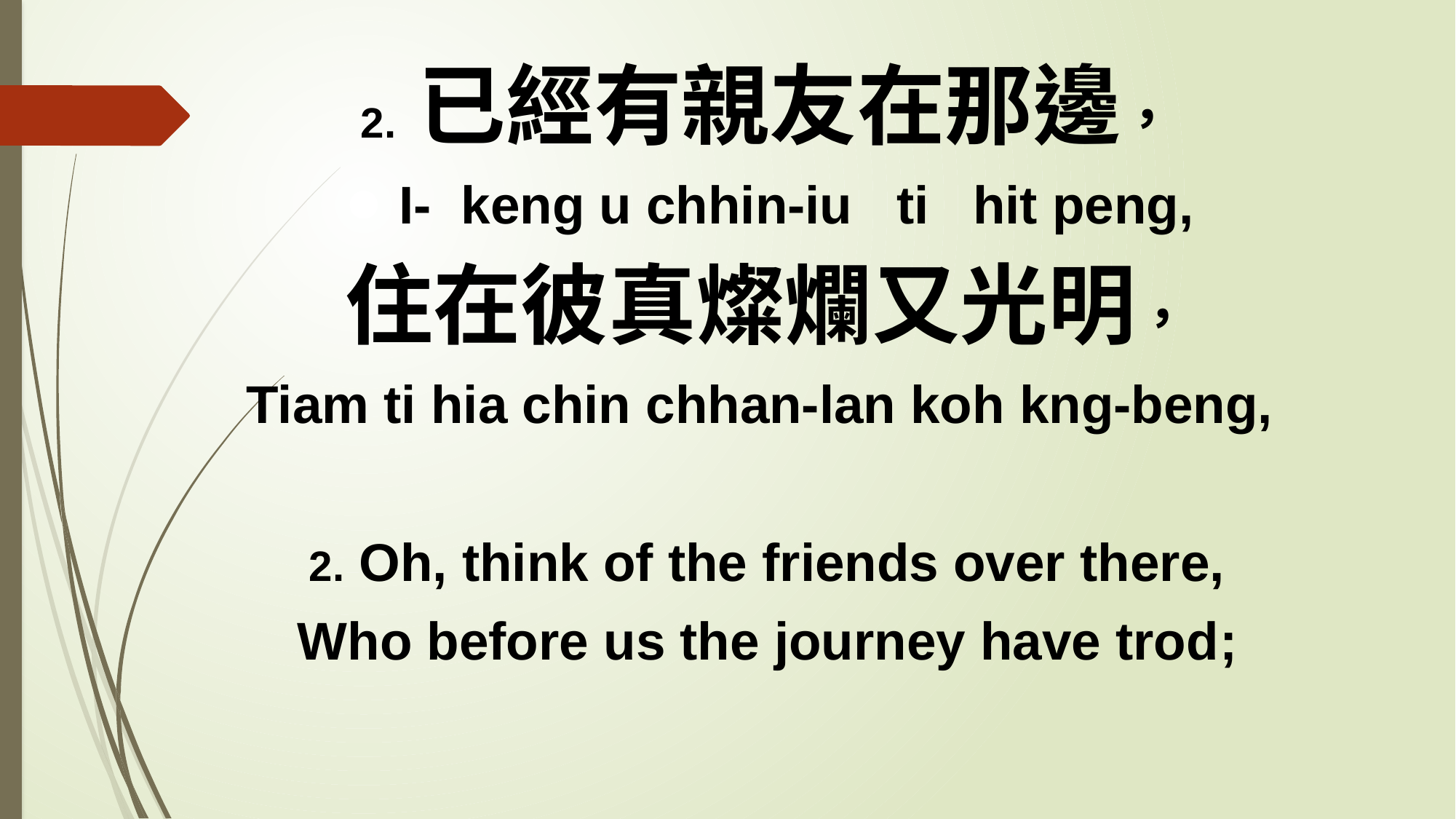

2. 已經有親友在那邊，
    I-  keng u chhin-iu   ti   hit peng,
住在彼真燦爛又光明，
Tiam ti hia chin chhan-lan koh kng-beng,

2. Oh, think of the friends over there,
Who before us the journey have trod;